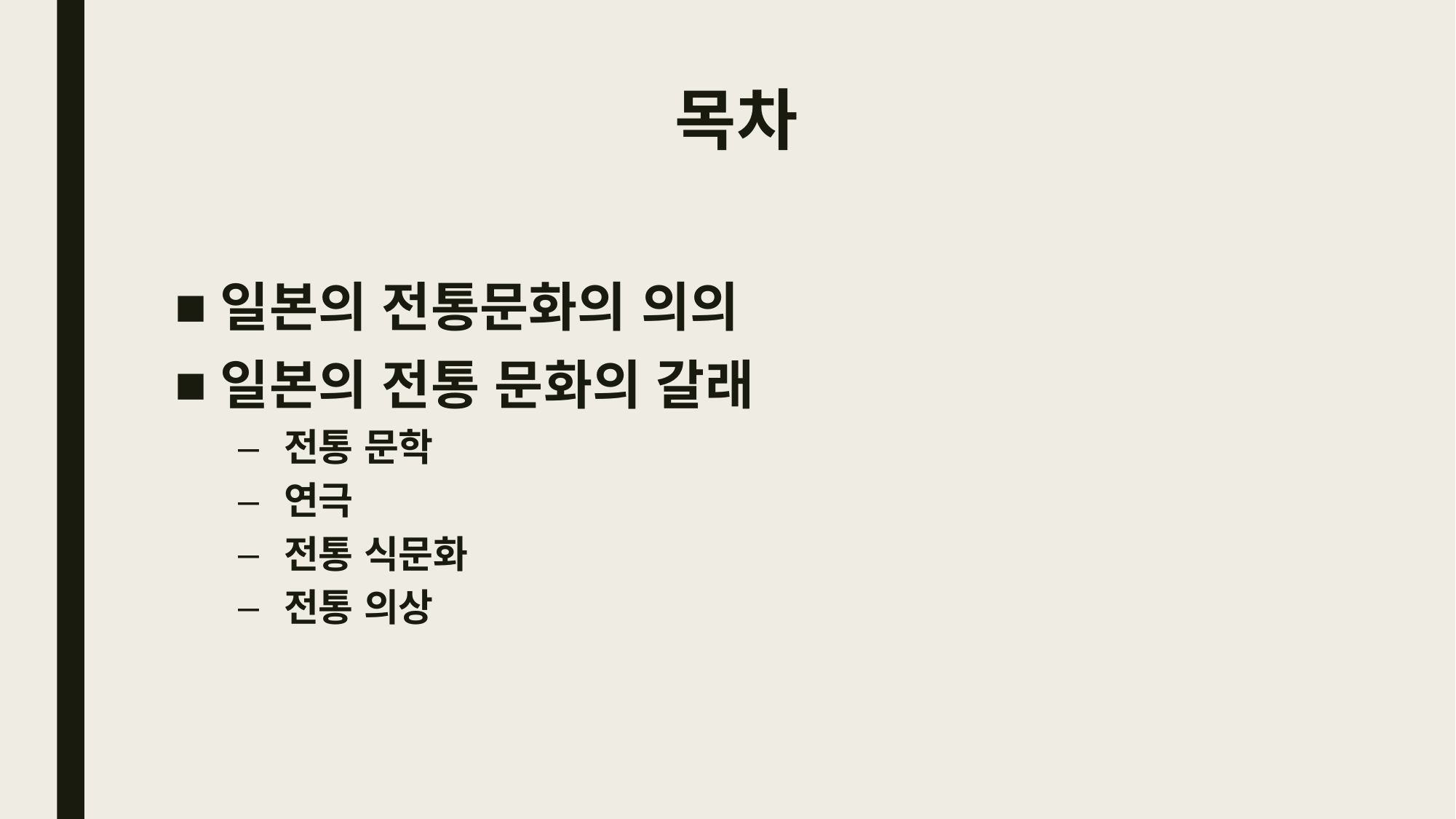

# 목차
일본의 전통문화의 의의
일본의 전통 문화의 갈래
전통 문학
연극
전통 식문화
전통 의상